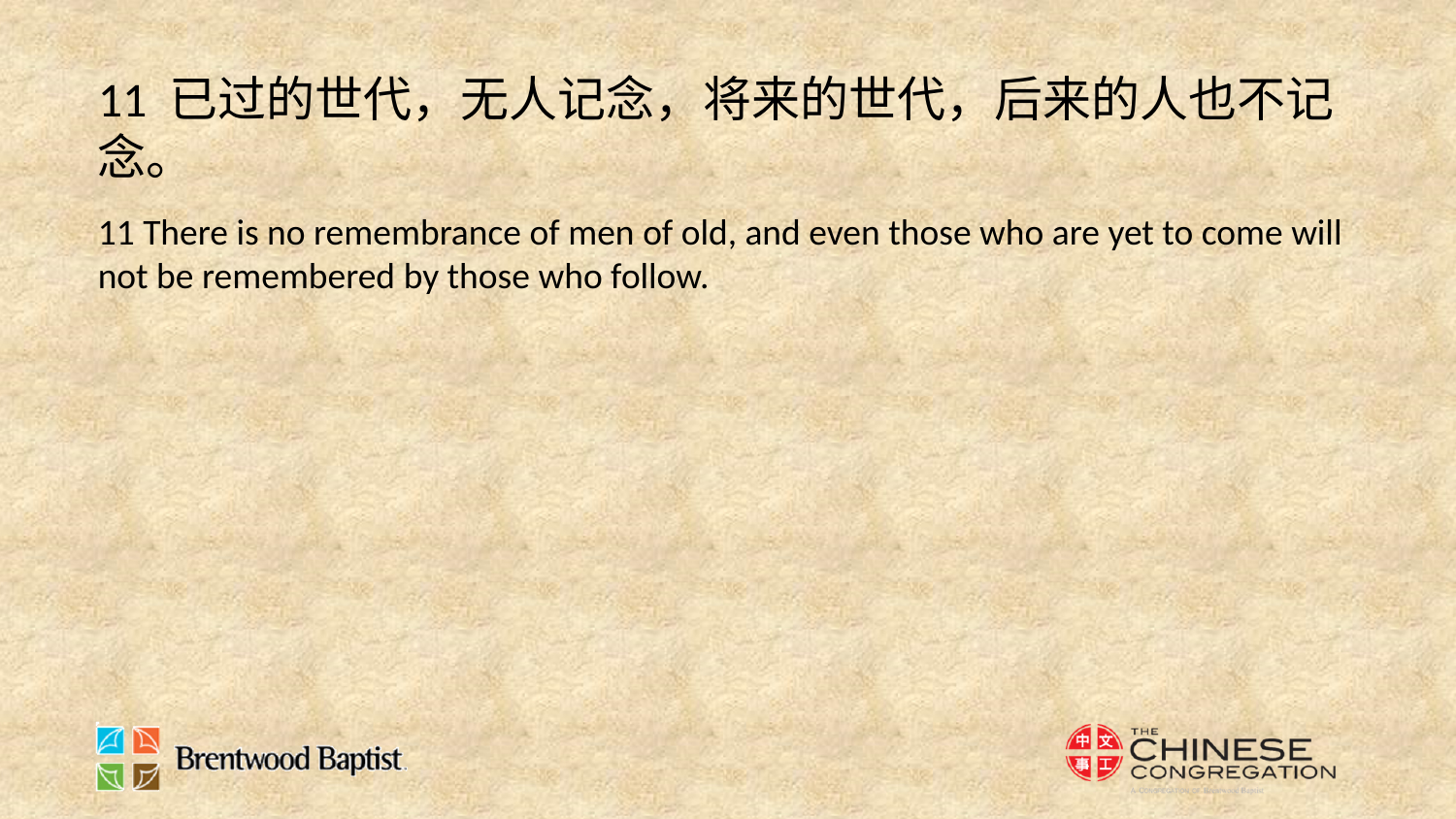

11 已过的世代，无人记念，将来的世代，后来的人也不记念。

11 There is no remembrance of men of old, and even those who are yet to come will not be remembered by those who follow.